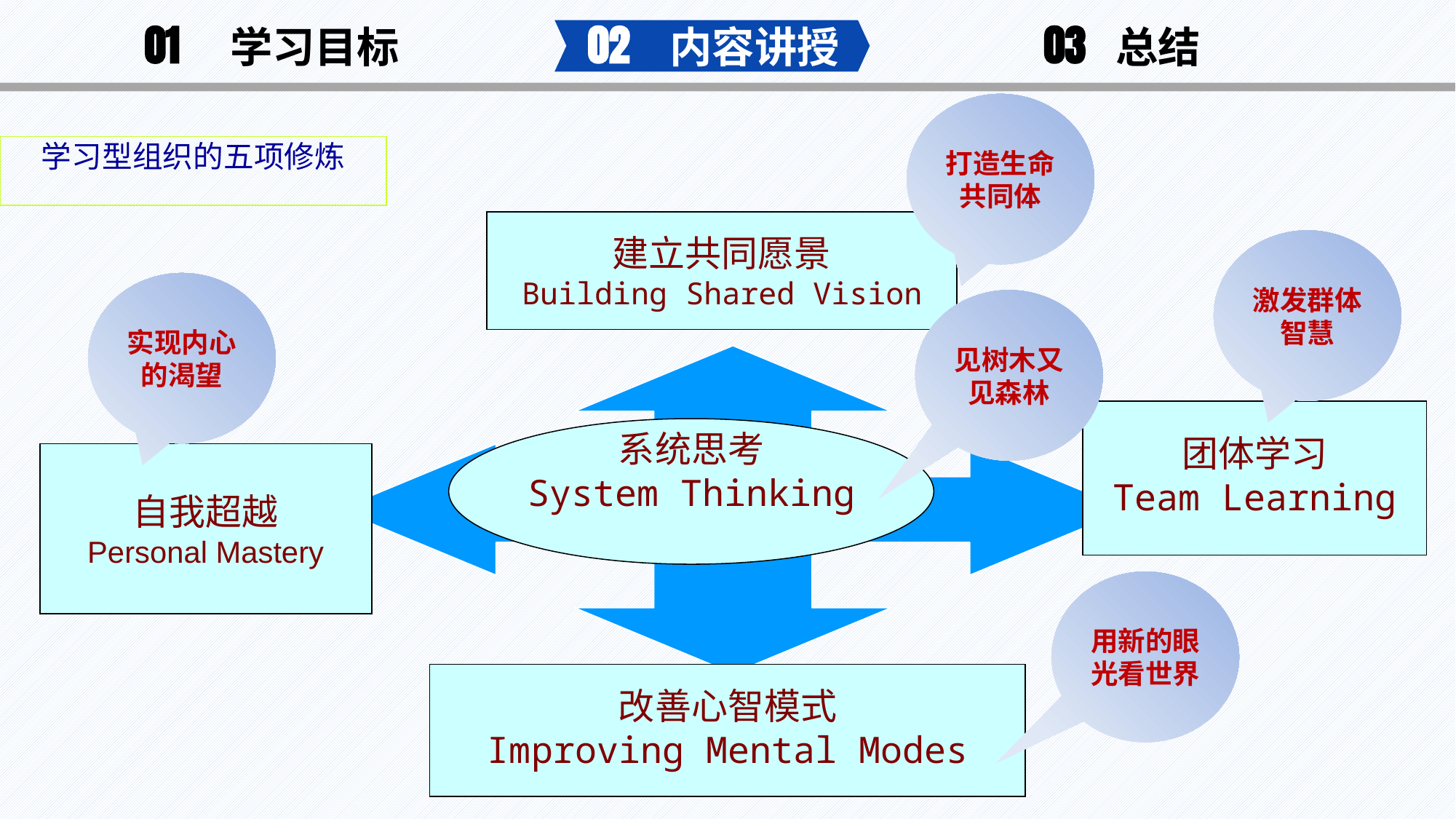

02   内容讲授
03  总结
01    学习目标

打造生命共同体
学习型组织的五项修炼
建立共同愿景
Building Shared Vision
激发群体智慧
实现内心的渴望
见树木又见森林

团体学习
Team Learning

系统思考
System Thinking

自我超越
Personal Mastery
用新的眼光看世界

改善心智模式
Improving Mental Modes

管理学02----高晓勤